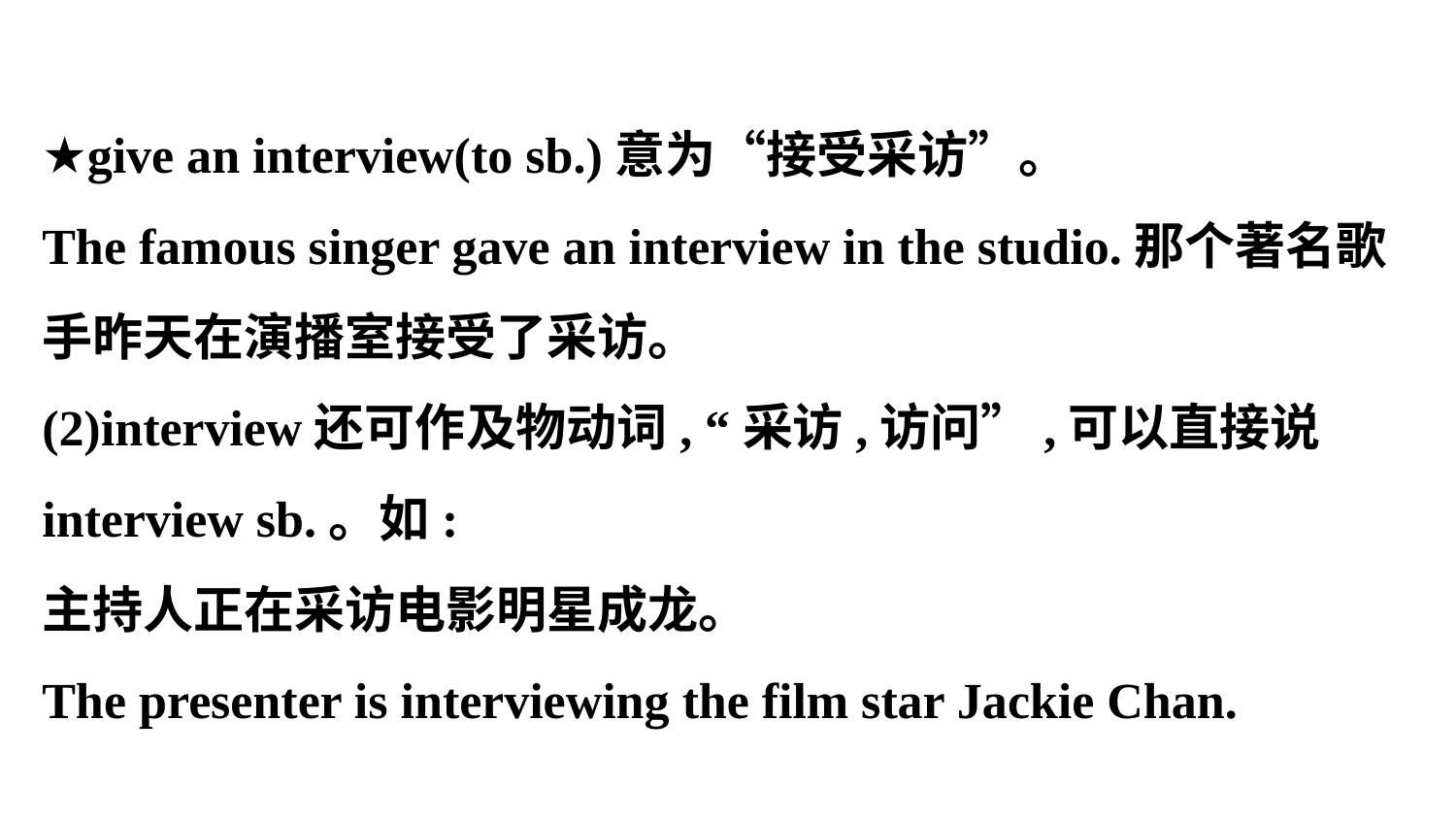

★give an interview(to sb.)意为“接受采访”。
The famous singer gave an interview in the studio.那个著名歌手昨天在演播室接受了采访。
(2)interview还可作及物动词, “采访,访问”,可以直接说interview sb.。如:
主持人正在采访电影明星成龙。
The presenter is interviewing the film star Jackie Chan.